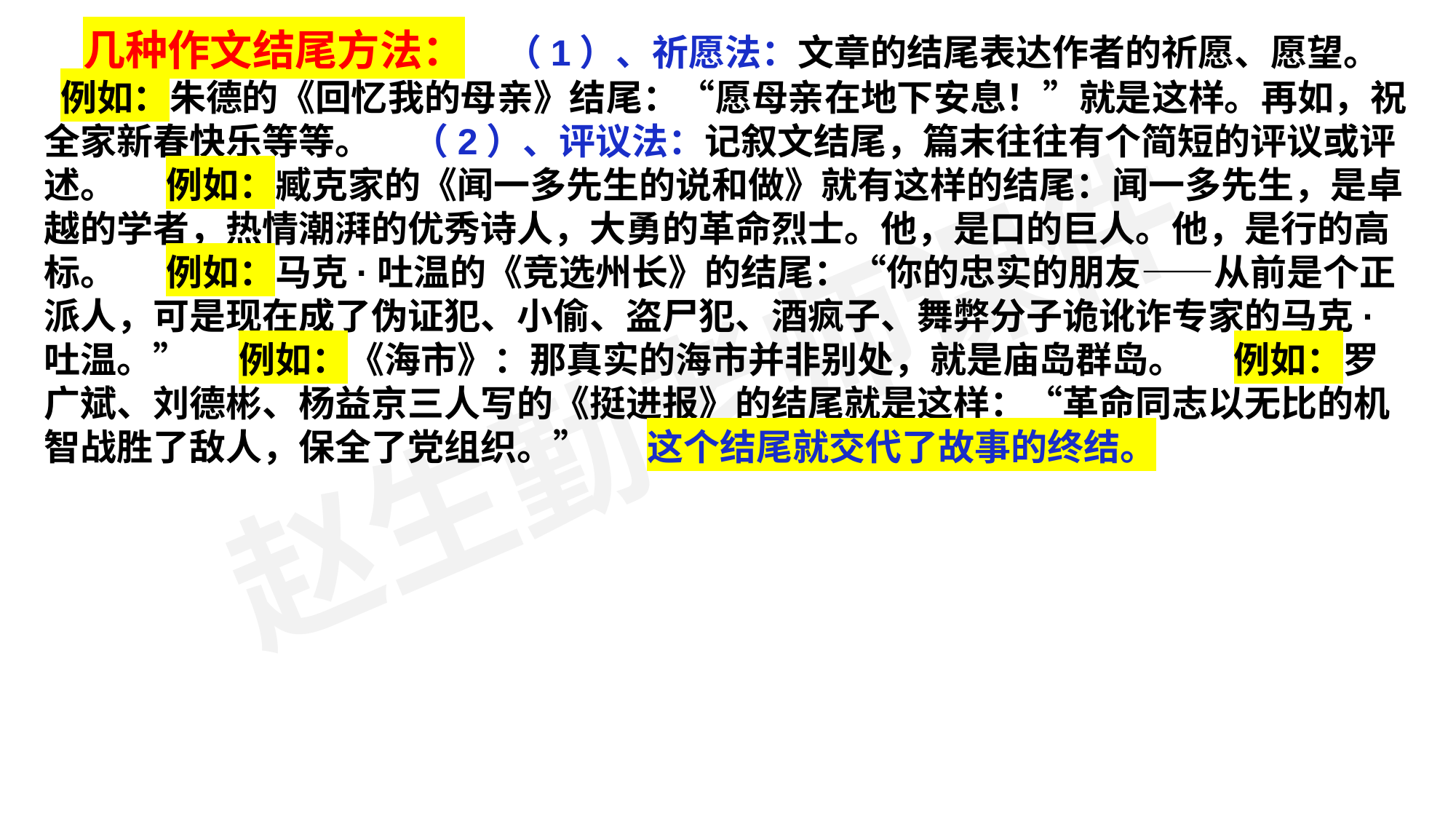

几种作文结尾方法：     （1）、祈愿法：文章的结尾表达作者的祈愿、愿望。      例如：朱德的《回忆我的母亲》结尾：“愿母亲在地下安息！”就是这样。再如，祝全家新春快乐等等。     （2）、评议法：记叙文结尾，篇末往往有个简短的评议或评述。      例如：臧克家的《闻一多先生的说和做》就有这样的结尾：闻一多先生，是卓越的学者，热情潮湃的优秀诗人，大勇的革命烈士。他，是口的巨人。他，是行的高标。      例如：马克·吐温的《竞选州长》的结尾：“你的忠实的朋友——从前是个正派人，可是现在成了伪证犯、小偷、盗尸犯、酒疯子、舞弊分子诡讹诈专家的马克·吐温。”      例如：《海市》：那真实的海市并非别处，就是庙岛群岛。      例如：罗广斌、刘德彬、杨益京三人写的《挺进报》的结尾就是这样：“革命同志以无比的机智战胜了敌人，保全了党组织。”       这个结尾就交代了故事的终结。